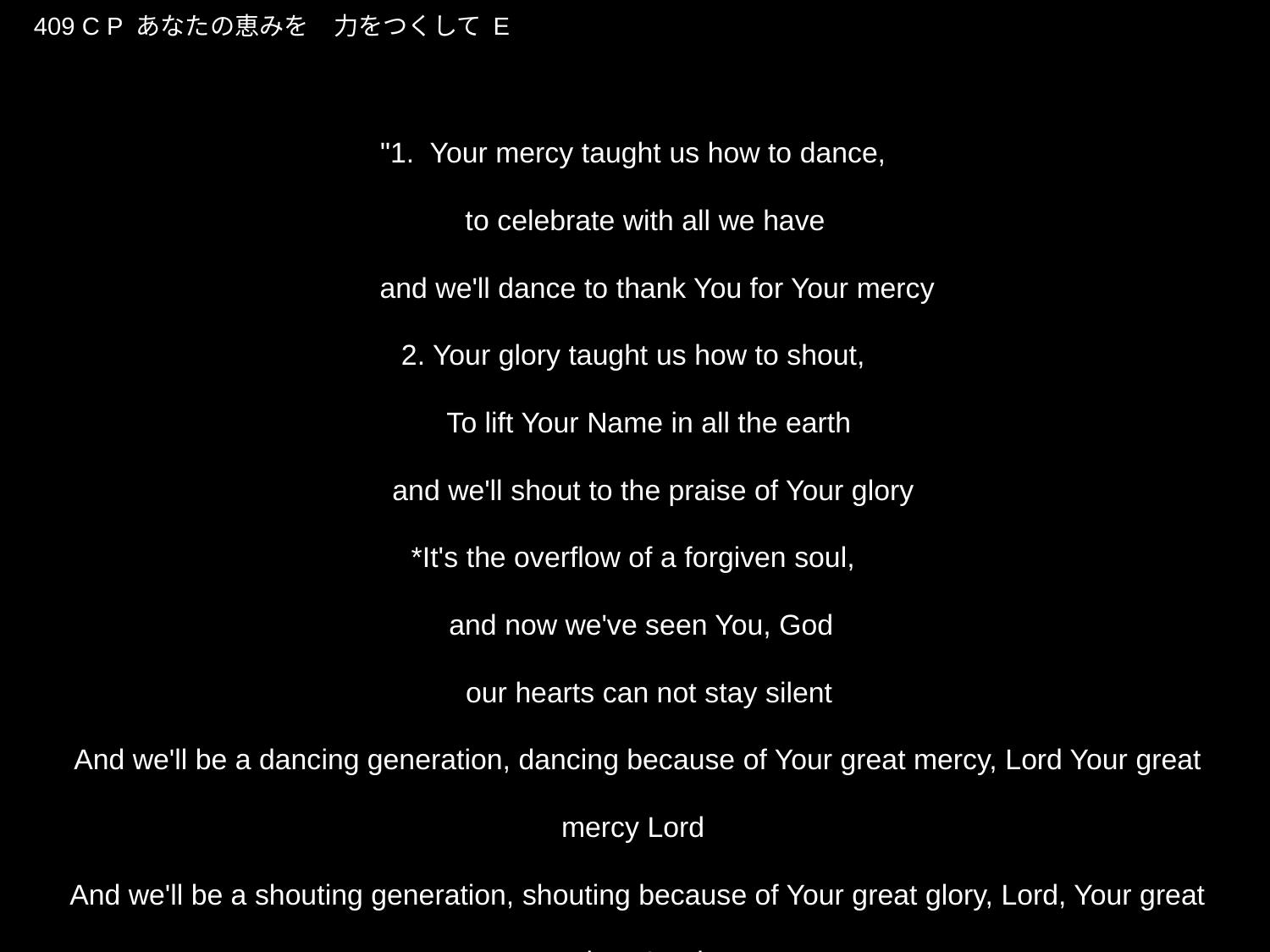

あなたのめぐみを
★P
409 C P あなたの恵みを　力をつくして E
★４
"1.  Your mercy taught us how to dance,
    to celebrate with all we have
     and we'll dance to thank You for Your mercy
2. Your glory taught us how to shout,
   To lift Your Name in all the earth
    and we'll shout to the praise of Your glory
*It's the overflow of a forgiven soul,
  and now we've seen You, God
    our hearts can not stay silent
And we'll be a dancing generation, dancing because of Your great mercy, Lord Your great mercy Lord
And we'll be a shouting generation, shouting because of Your great glory, Lord, Your great glory, Lord
"